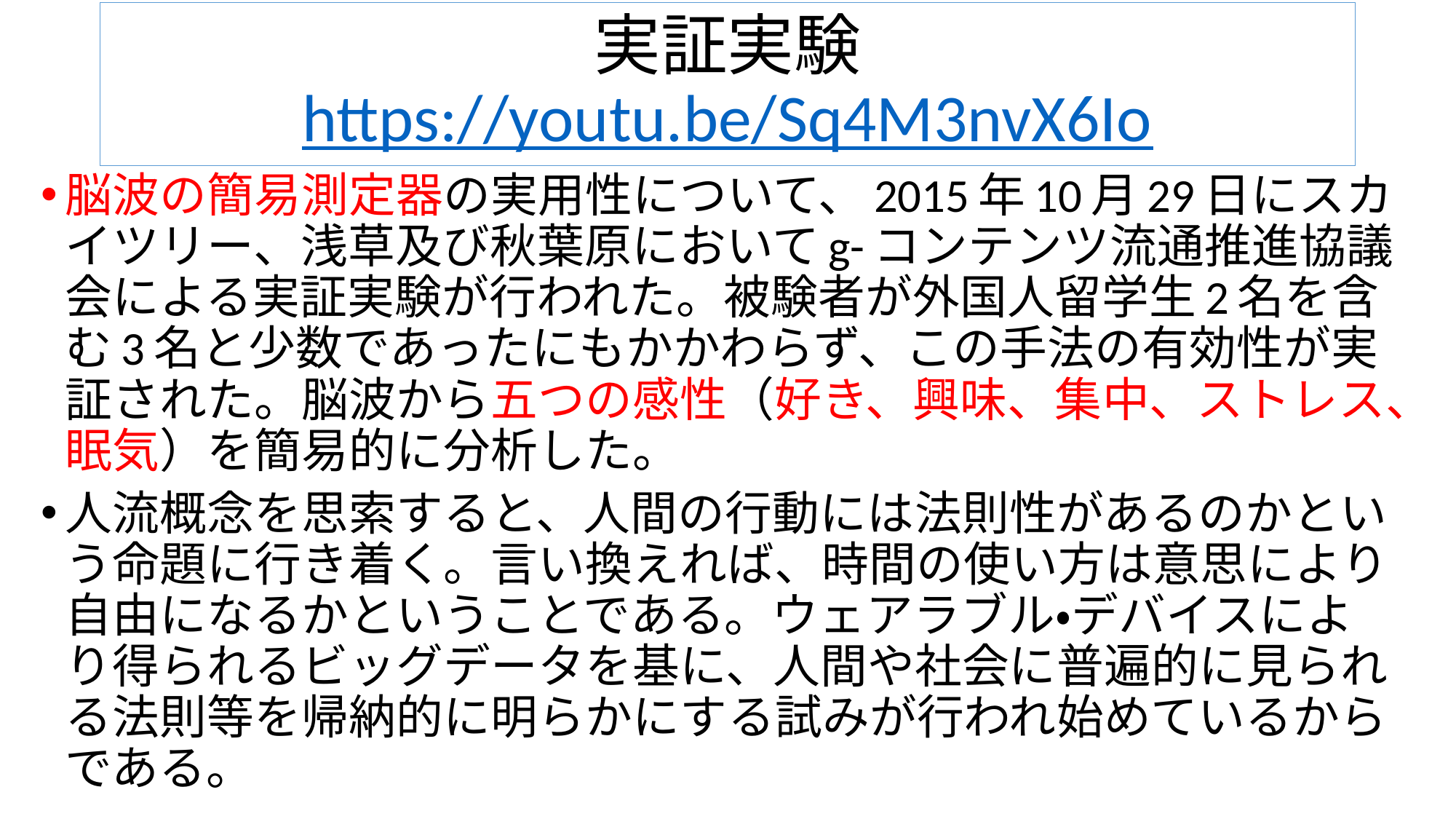

# 実証実験 https://youtu.be/Sq4M3nvX6Io
脳波の簡易測定器の実用性について、2015年10月29日にスカイツリー、浅草及び秋葉原においてg-コンテンツ流通推進協議会による実証実験が行われた。被験者が外国人留学生2名を含む3名と少数であったにもかかわらず、この手法の有効性が実証された。脳波から五つの感性（好き、興味、集中、ストレス、眠気）を簡易的に分析した。
人流概念を思索すると、人間の行動には法則性があるのかという命題に行き着く。言い換えれば、時間の使い方は意思により自由になるかということである。ウェアラブル・デバイスにより得られるビッグデータを基に、人間や社会に普遍的に見られる法則等を帰納的に明らかにする試みが行われ始めているからである。